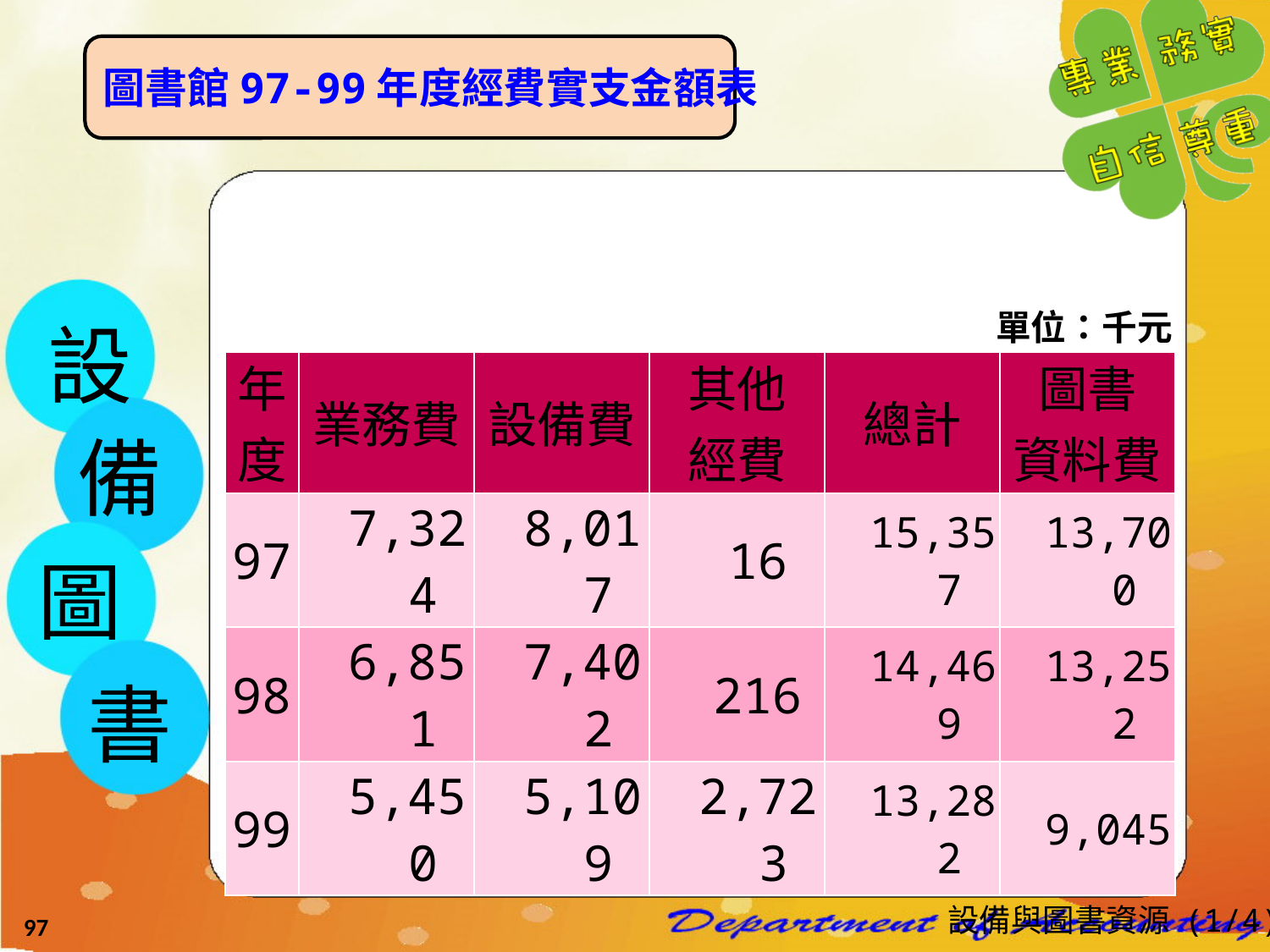

圖書館97-99年度經費實支金額表
| 單位：千元 |  |  |  |  |  |
| --- | --- | --- | --- | --- | --- |
| 年度 | 業務費 | 設備費 | 其他 經費 | 總計 | 圖書 資料費 |
| 97 | 7,324 | 8,017 | 16 | 15,357 | 13,700 |
| 98 | 6,851 | 7,402 | 216 | 14,469 | 13,252 |
| 99 | 5,450 | 5,109 | 2,723 | 13,282 | 9,045 |
設
備
圖
書
設備與圖書資源 (1/4)
97